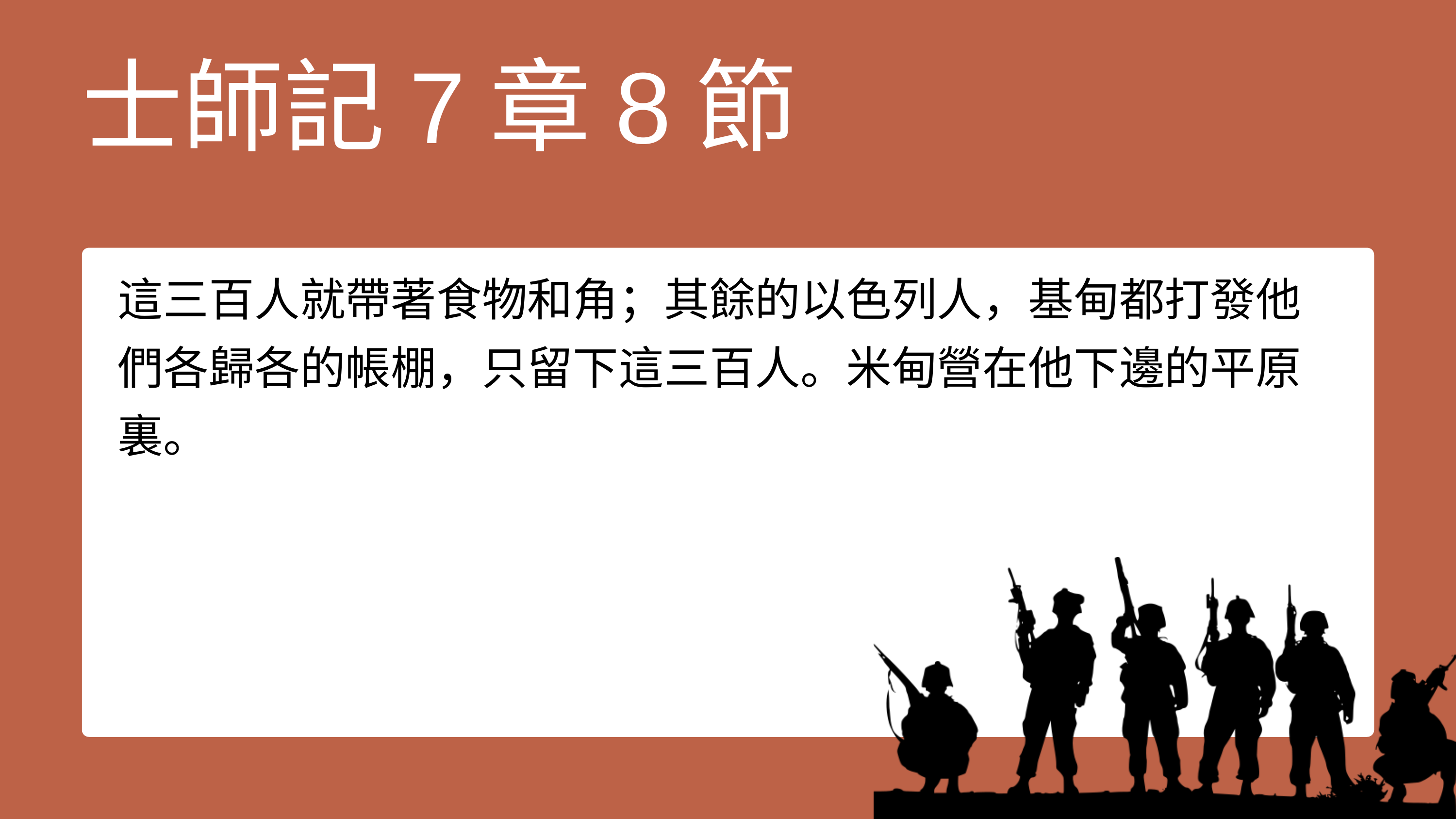

士師記7章8節

這三百人就帶著食物和角；其餘的以色列人，基甸都打發他們各歸各的帳棚，只留下這三百人。米甸營在他下邊的平原裏。